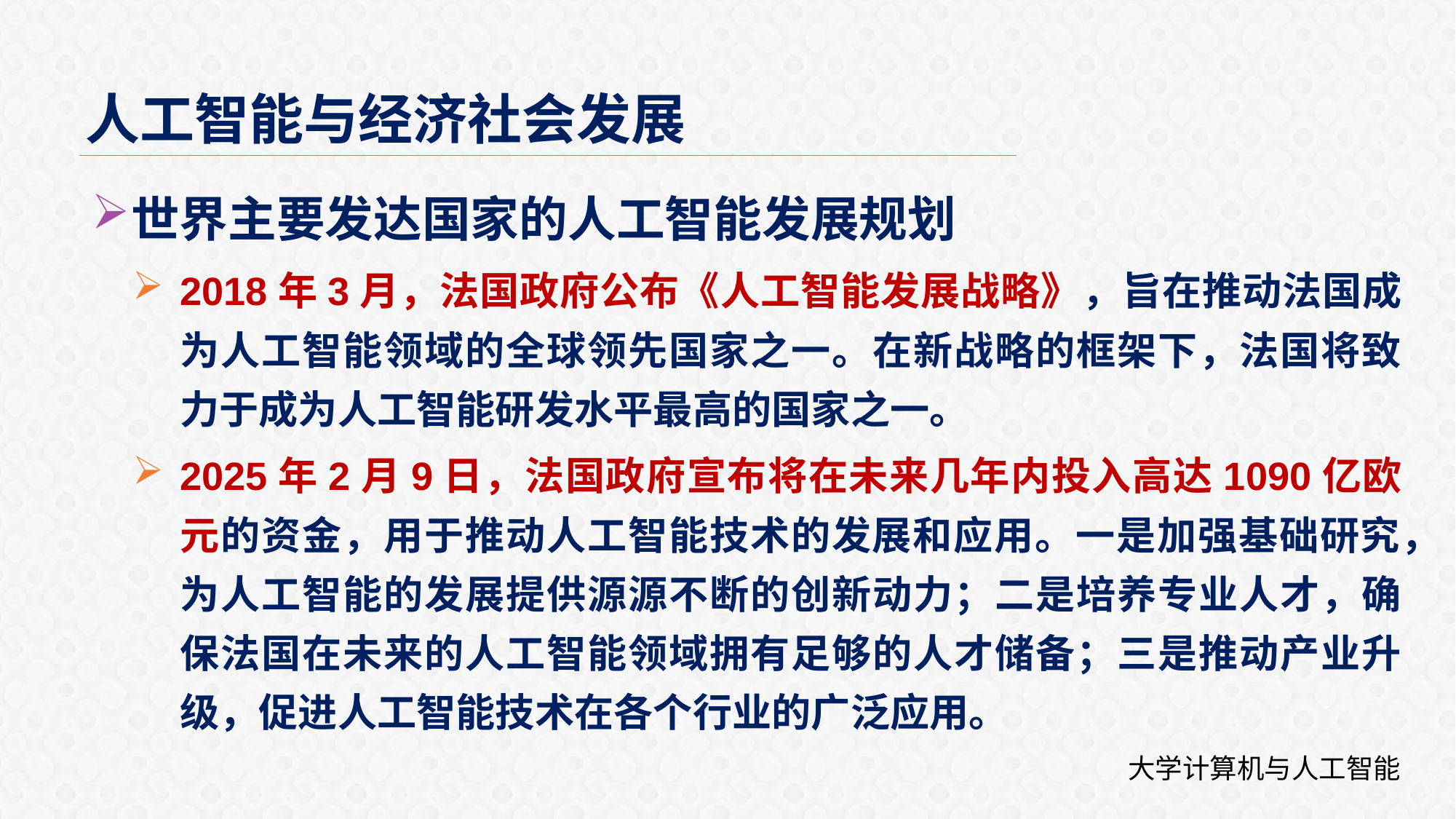

人工智能与经济社会发展
世界主要发达国家的人工智能发展规划
2018年3月，法国政府公布《人工智能发展战略》，旨在推动法国成为人工智能领域的全球领先国家之一。在新战略的框架下，法国将致力于成为人工智能研发水平最高的国家之一。
2025年2月9日，法国政府宣布将在未来几年内投入高达1090亿欧元的资金，用于推动人工智能技术的发展和应用。一是加强基础研究，为人工智能的发展提供源源不断的创新动力；二是培养专业人才，确保法国在未来的人工智能领域拥有足够的人才储备；三是推动产业升级，促进人工智能技术在各个行业的广泛应用。